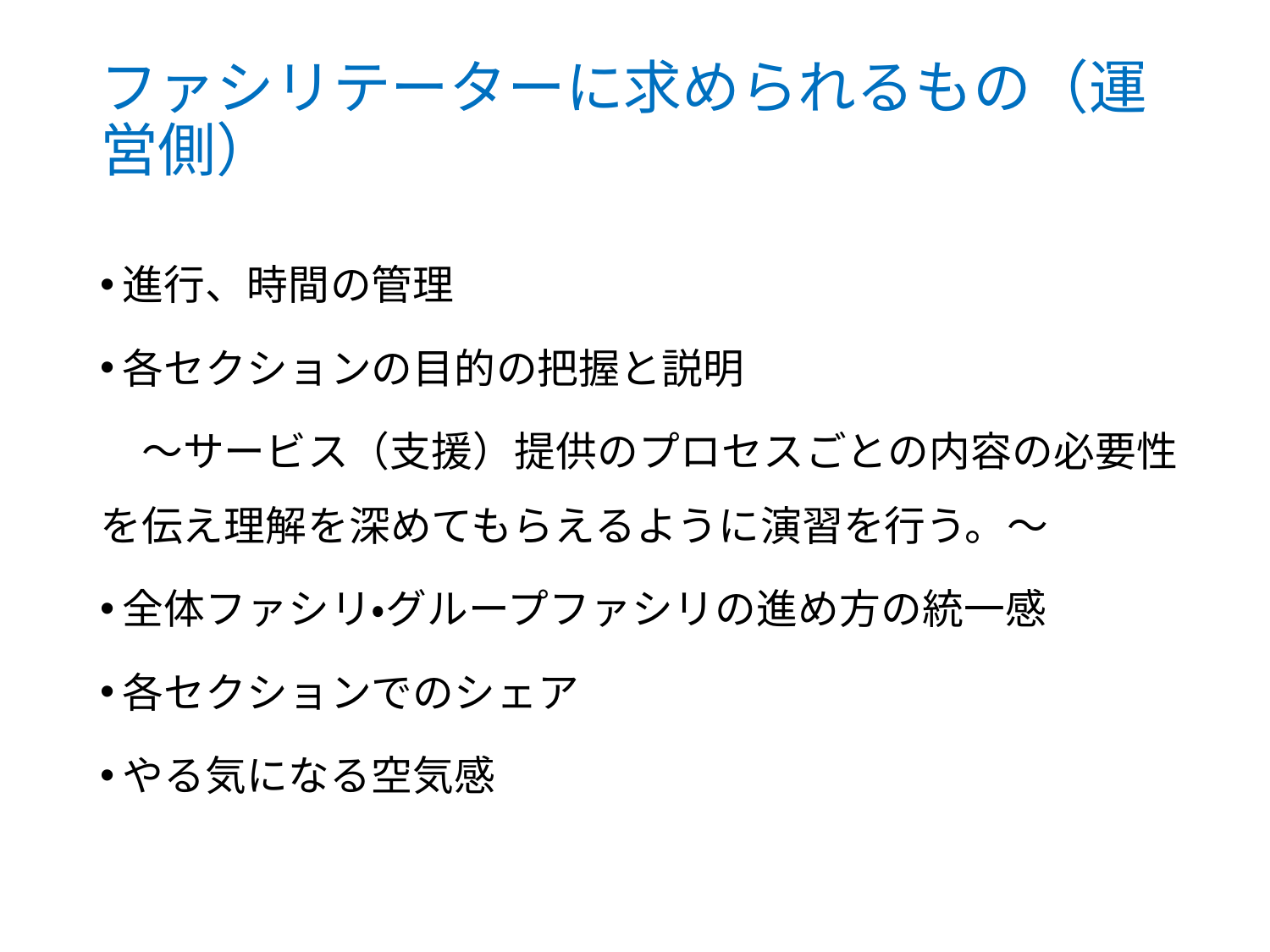

# ファシリテーターに求められるもの（運営側）
進行、時間の管理
各セクションの目的の把握と説明
　～サービス（支援）提供のプロセスごとの内容の必要性を伝え理解を深めてもらえるように演習を行う。～
全体ファシリ・グループファシリの進め方の統一感
各セクションでのシェア
やる気になる空気感